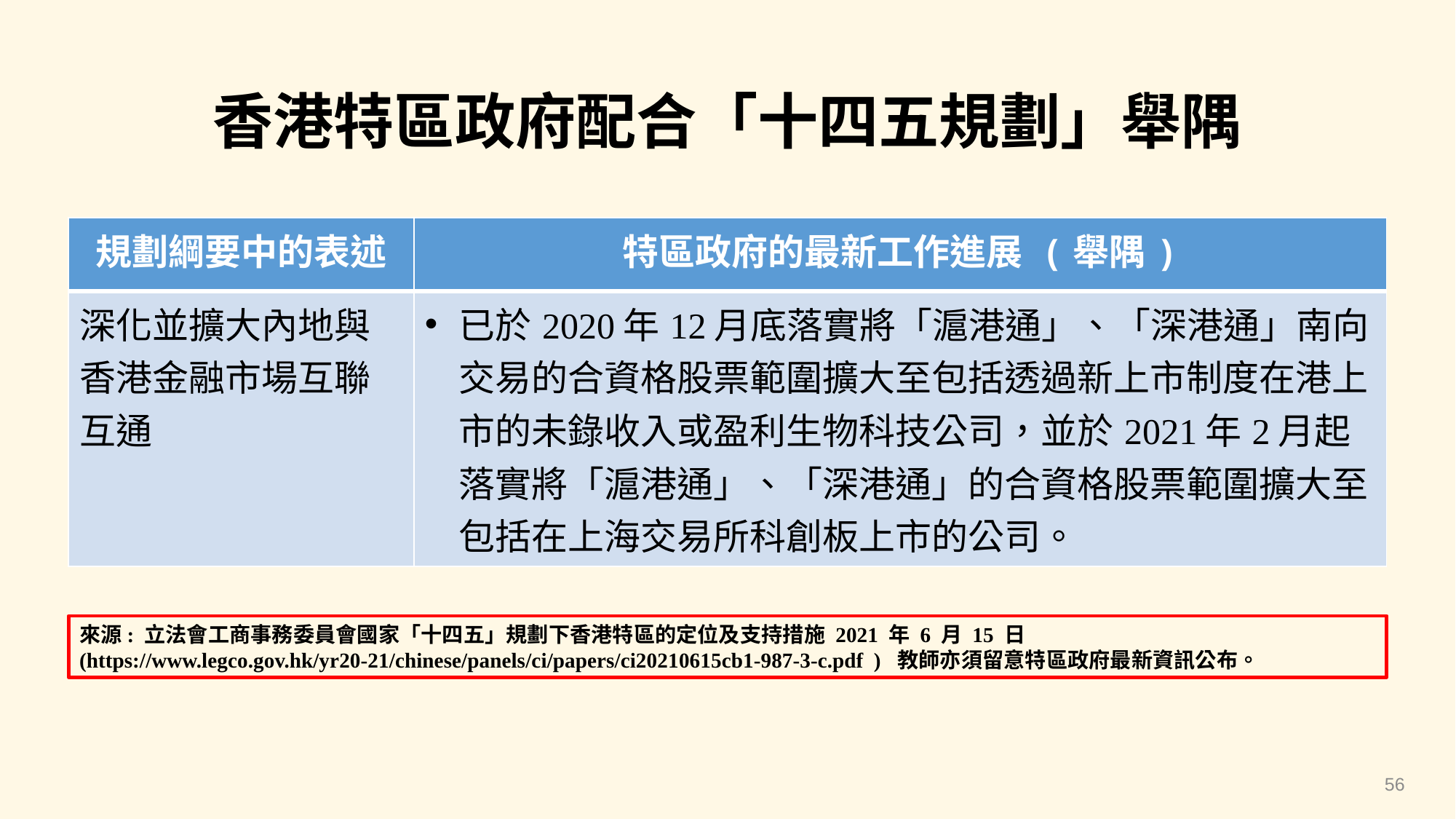

# 香港特區政府配合「十四五規劃」舉隅
| 規劃綱要中的表述 | 特區政府的最新工作進展 (舉隅) |
| --- | --- |
| 深化並擴大內地與香港金融市場互聯互通 | 已於2020年12月底落實將「滬港通」、「深港通」南向交易的合資格股票範圍擴大至包括透過新上市制度在港上市的未錄收入或盈利生物科技公司，並於2021年2月起落實將「滬港通」、「深港通」的合資格股票範圍擴大至包括在上海交易所科創板上市的公司。 |
來源: 立法會工商事務委員會國家「十四五」規劃下香港特區的定位及支持措施 2021 年 6 月 15 日 (https://www.legco.gov.hk/yr20-21/chinese/panels/ci/papers/ci20210615cb1-987-3-c.pdf  )  教師亦須留意特區政府最新資訊公布。